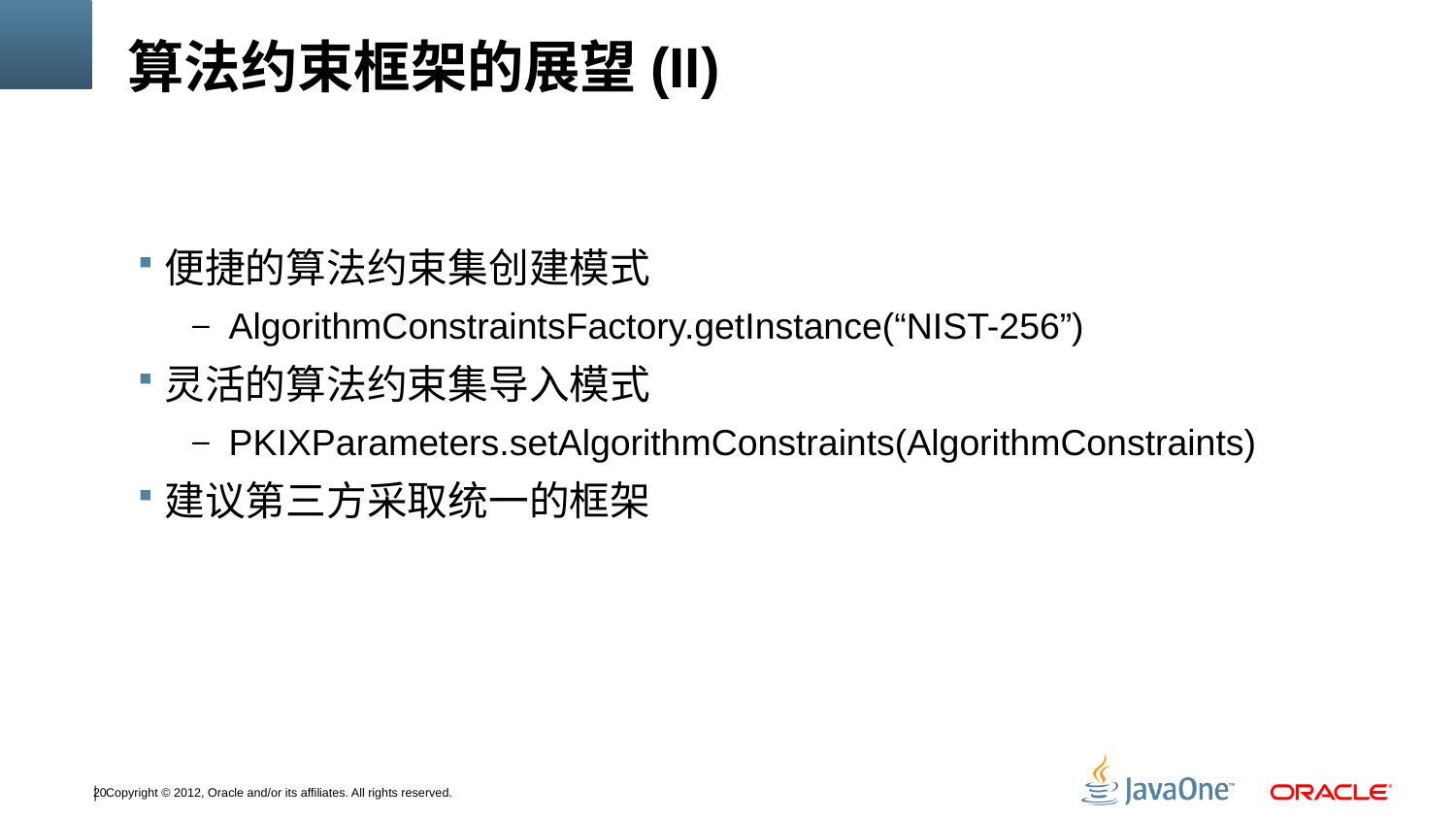

# 算法约束框架的展望(II)
便捷的算法约束集创建模式
AlgorithmConstraintsFactory.getInstance(“NIST-256”)
灵活的算法约束集导入模式
PKIXParameters.setAlgorithmConstraints(AlgorithmConstraints)
建议第三方采取统一的框架